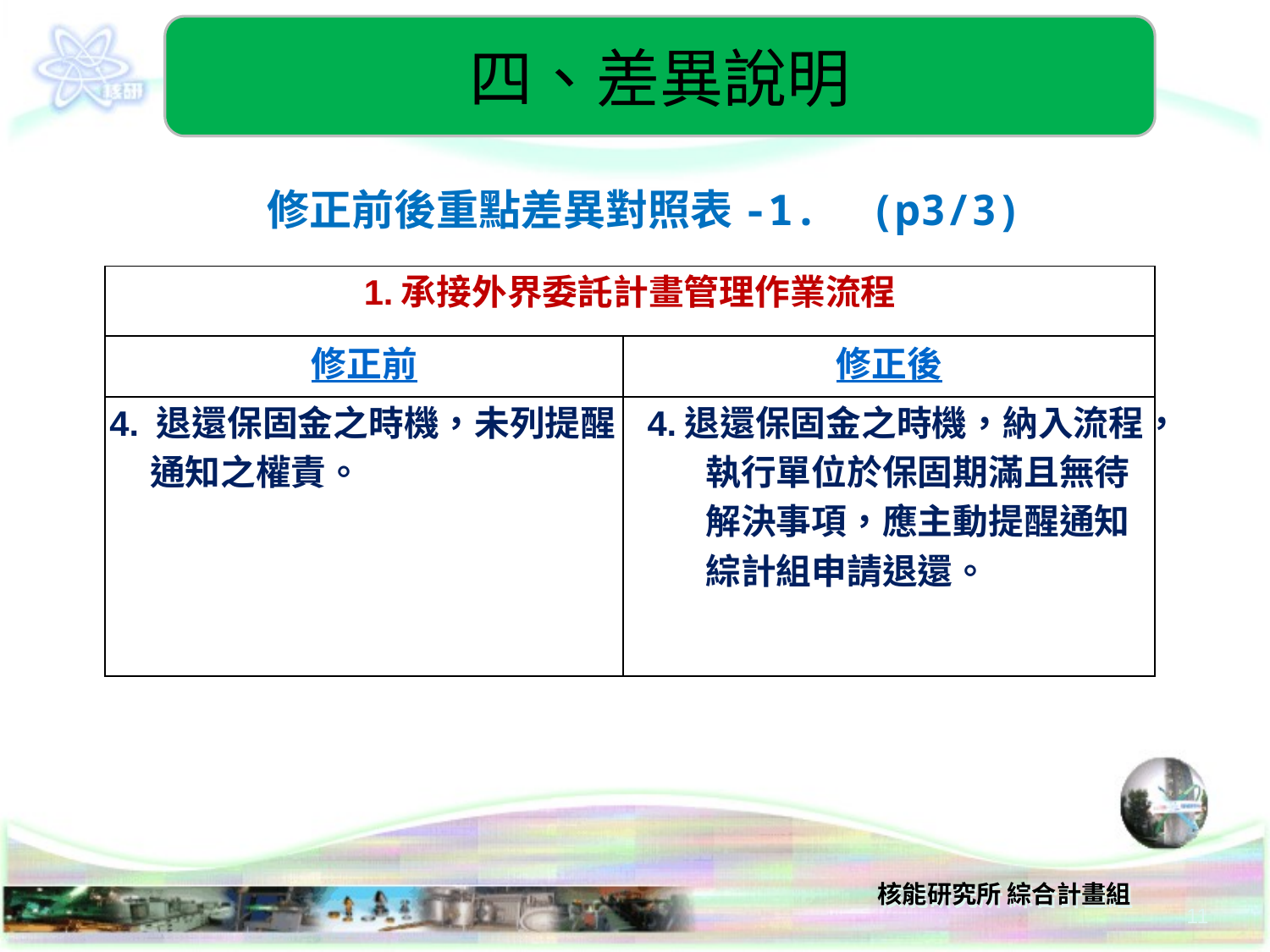

四、差異說明
修正前後重點差異對照表-1.  (p3/3)
| 1.承接外界委託計畫管理作業流程 |  |
| --- | --- |
| 修正前 | 修正後 |
| 4. 退還保固金之時機，未列提醒通知之權責。 | 4.退還保固金之時機，納入流程，執行單位於保固期滿且無待解決事項，應主動提醒通知綜計組申請退還。 |
11